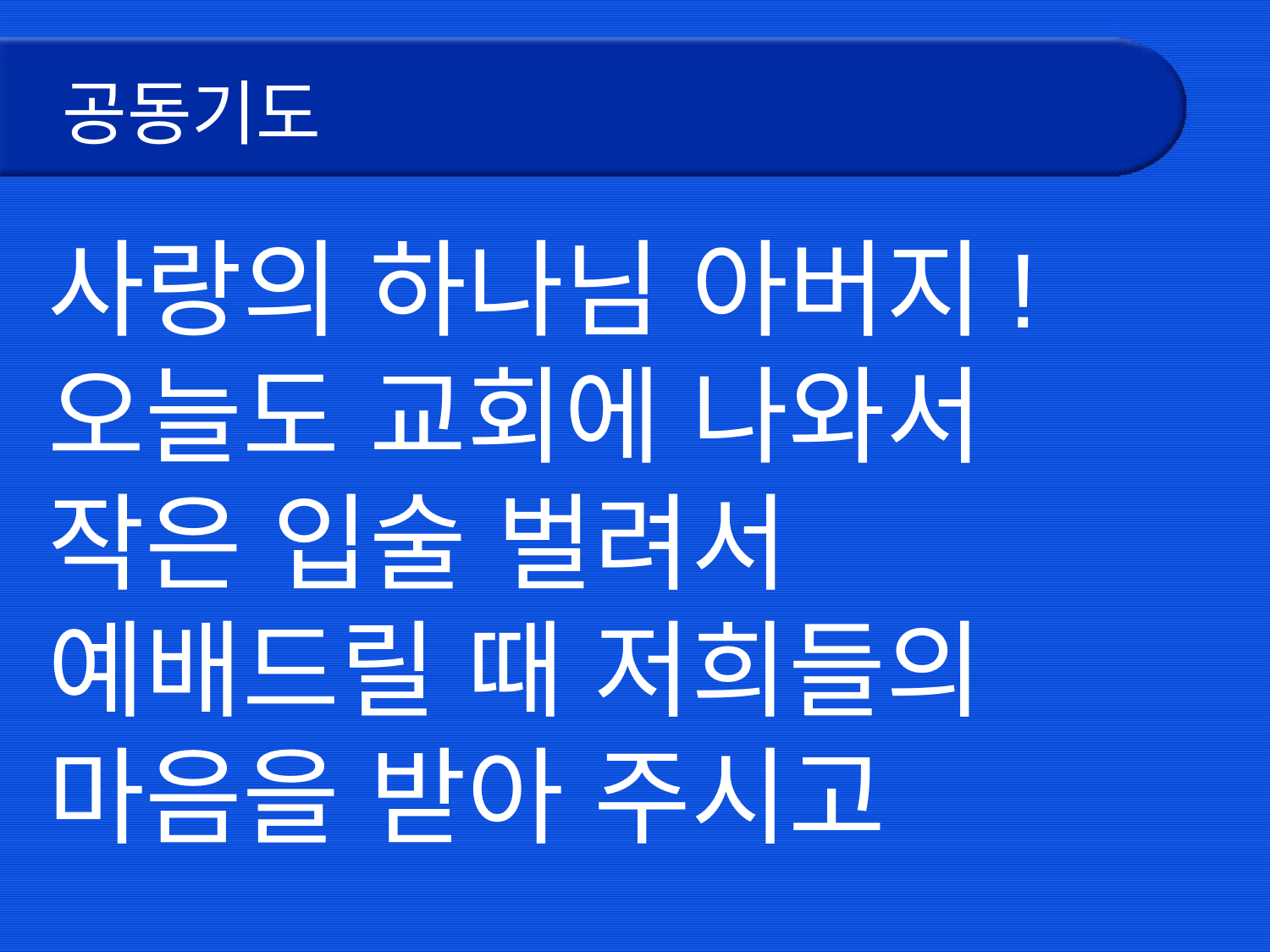

# 공동기도

사랑의 하나님 아버지!
오늘도 교회에 나와서
작은 입술 벌려서
예배드릴 때 저희들의 마음을 받아 주시고